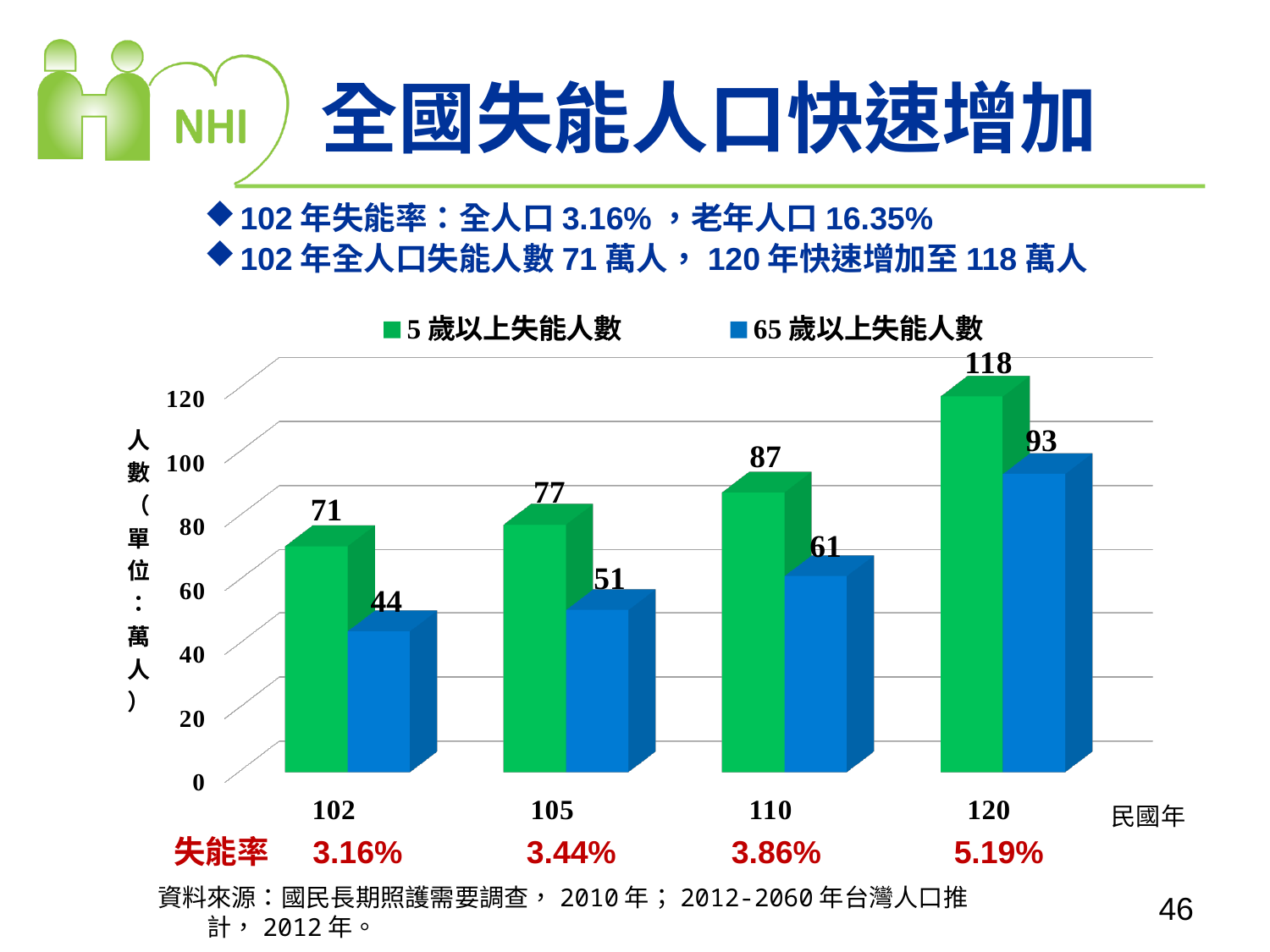

全國失能人口快速增加
102年失能率：全人口3.16%，老年人口16.35%
102年全人口失能人數71萬人，120年快速增加至118萬人

[unsupported chart]

    失能率     3.16%              3.44%             3.86%               5.19%
資料來源：國民長期照護需要調查，2010年；2012-2060年台灣人口推計，2012年。
46